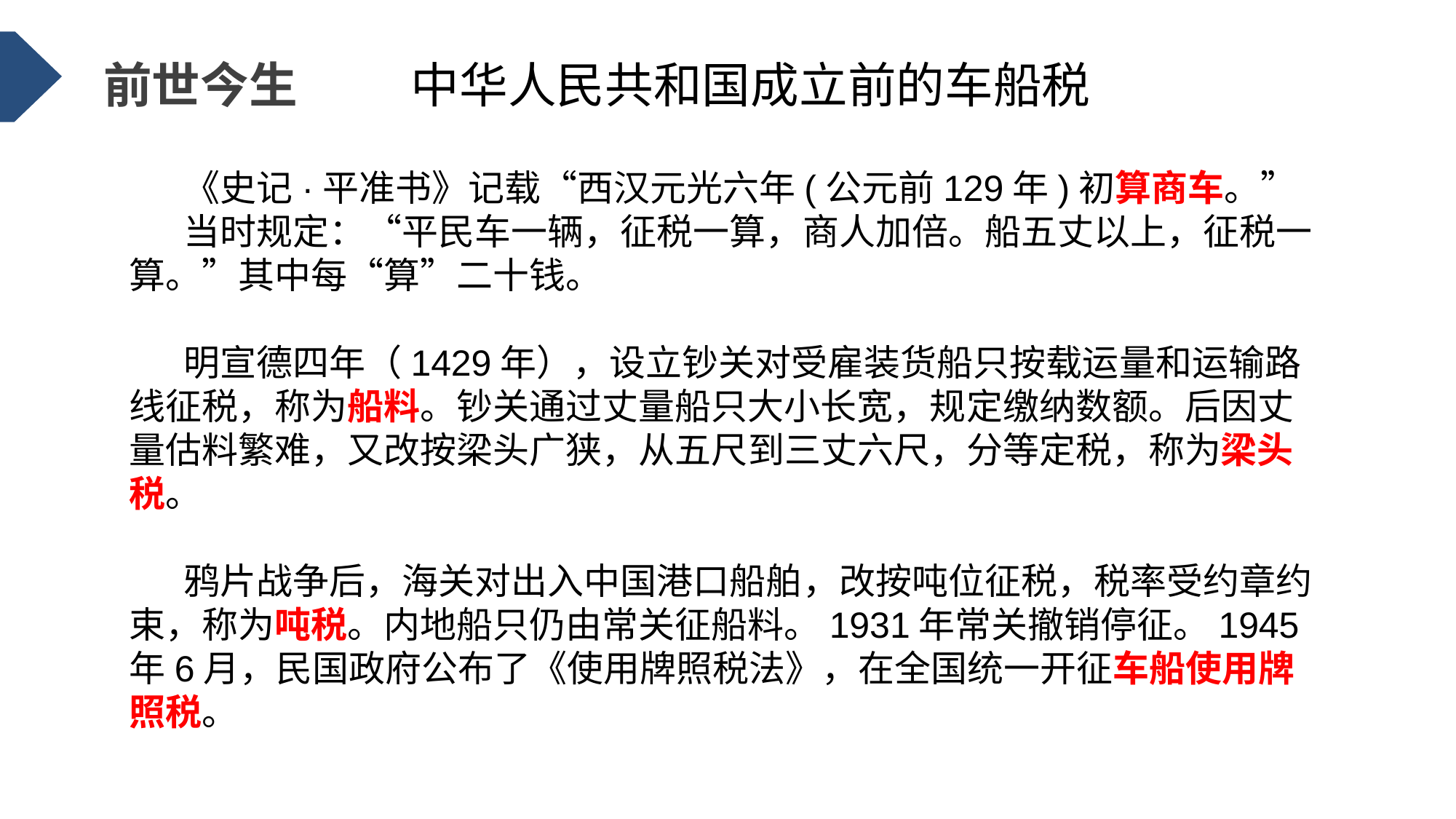

前世今生
中华人民共和国成立前的车船税
《史记·平准书》记载“西汉元光六年(公元前129年)初算商车。”
当时规定：“平民车一辆，征税一算，商人加倍。船五丈以上，征税一算。”其中每“算”二十钱。

明宣德四年（1429年），设立钞关对受雇装货船只按载运量和运输路线征税，称为船料。钞关通过丈量船只大小长宽，规定缴纳数额。后因丈量估料繁难，又改按梁头广狭，从五尺到三丈六尺，分等定税，称为梁头税。

鸦片战争后，海关对出入中国港口船舶，改按吨位征税，税率受约章约束，称为吨税。内地船只仍由常关征船料。1931年常关撤销停征。1945年6月，民国政府公布了《使用牌照税法》，在全国统一开征车船使用牌照税。